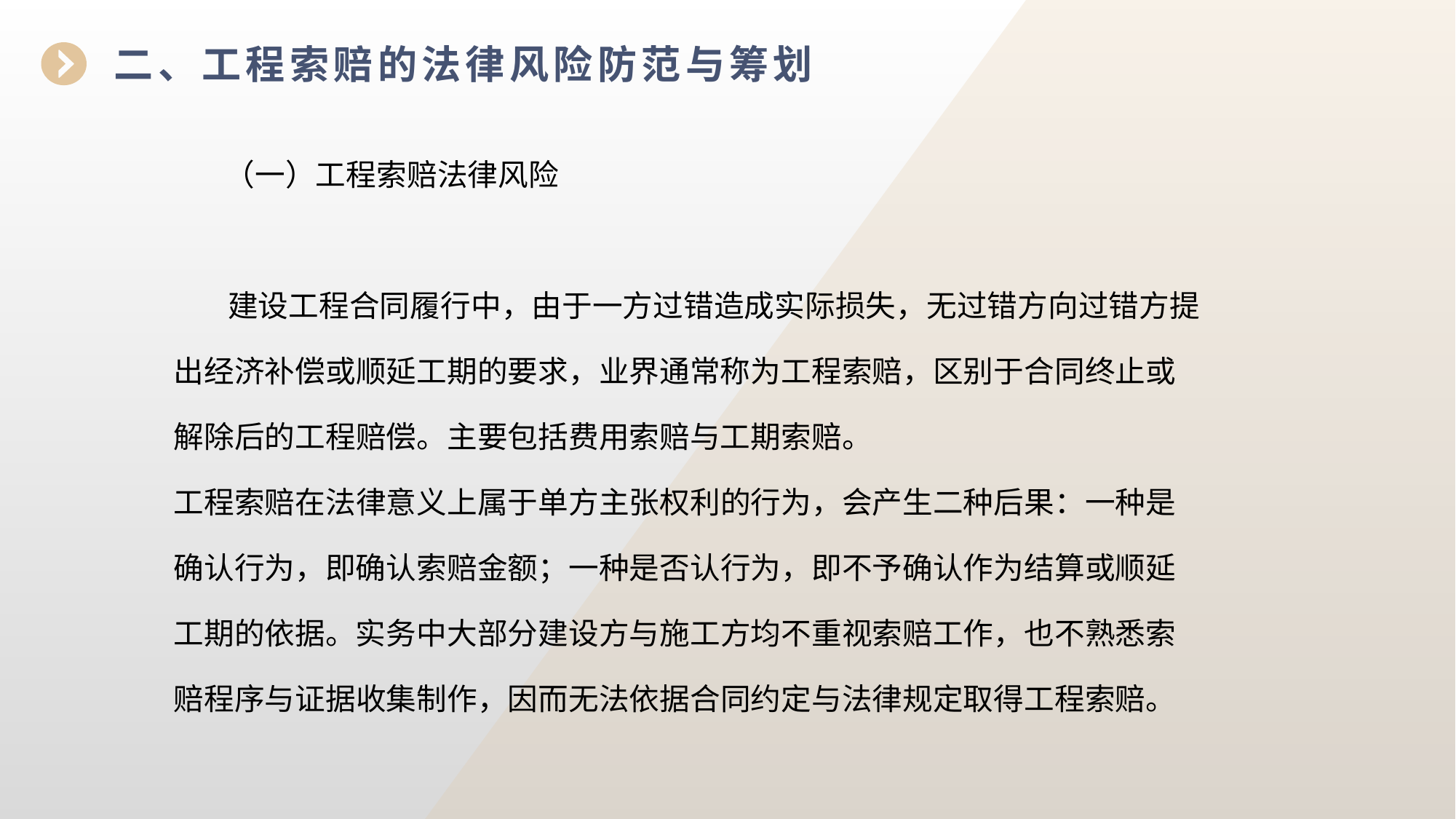

二、工程索赔的法律风险防范与筹划

       （一）工程索赔法律风险

       建设工程合同履行中，由于一方过错造成实际损失，无过错方向过错方提出经济补偿或顺延工期的要求，业界通常称为工程索赔，区别于合同终止或解除后的工程赔偿。主要包括费用索赔与工期索赔。
工程索赔在法律意义上属于单方主张权利的行为，会产生二种后果：一种是确认行为，即确认索赔金额；一种是否认行为，即不予确认作为结算或顺延工期的依据。实务中大部分建设方与施工方均不重视索赔工作，也不熟悉索赔程序与证据收集制作，因而无法依据合同约定与法律规定取得工程索赔。